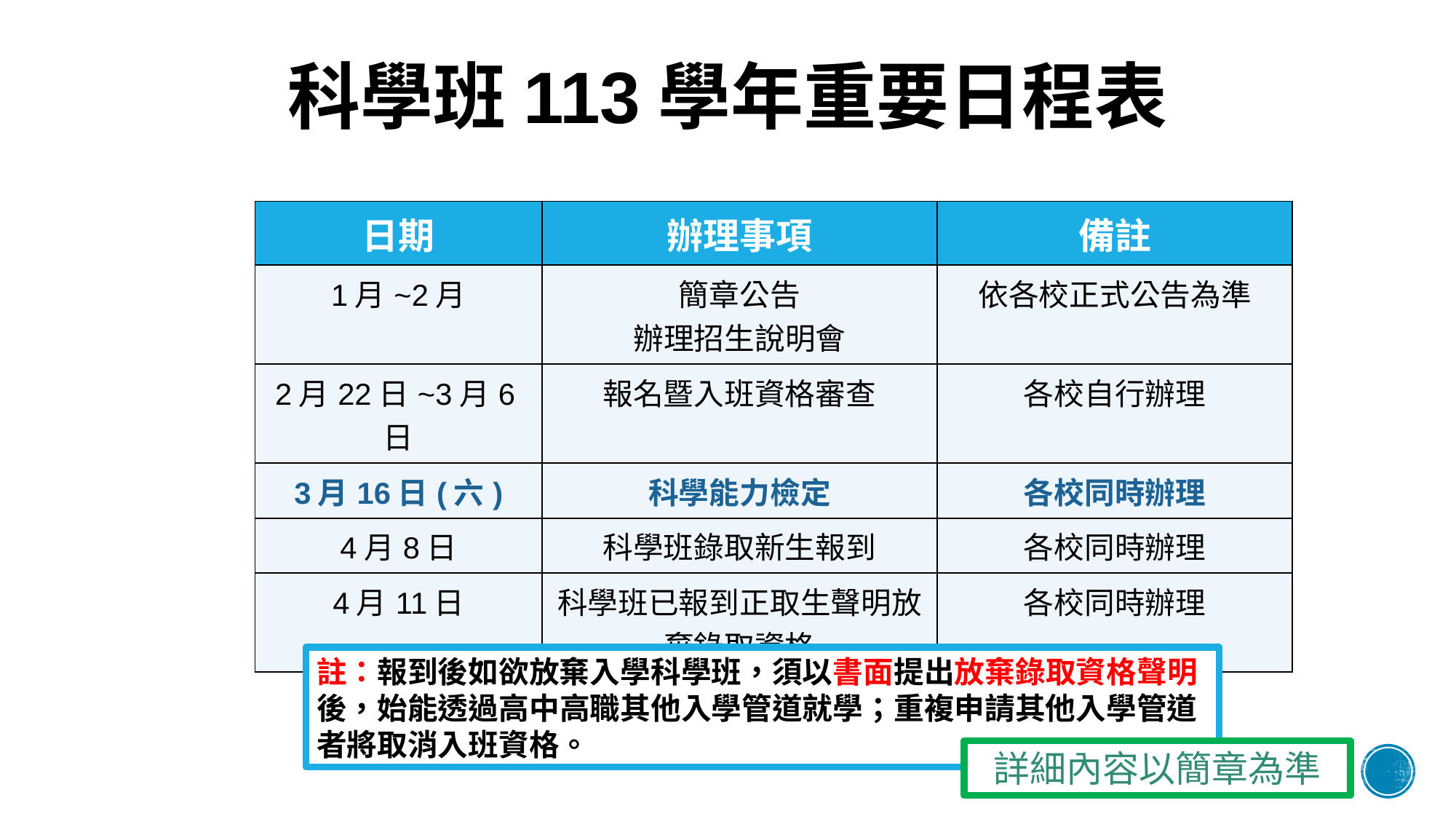

# 科學班113學年重要日程表
| 日期 | 辦理事項 | 備註 |
| --- | --- | --- |
| 1月~2月 | 簡章公告 辦理招生說明會 | 依各校正式公告為準 |
| 2月22日~3月6日 | 報名暨入班資格審查 | 各校自行辦理 |
| 3月16日(六) | 科學能力檢定 | 各校同時辦理 |
| 4月8日 | 科學班錄取新生報到 | 各校同時辦理 |
| 4月11日 | 科學班已報到正取生聲明放棄錄取資格 | 各校同時辦理 |
註：報到後如欲放棄入學科學班，須以書面提出放棄錄取資格聲明後，始能透過高中高職其他入學管道就學；重複申請其他入學管道者將取消入班資格。
詳細內容以簡章為準